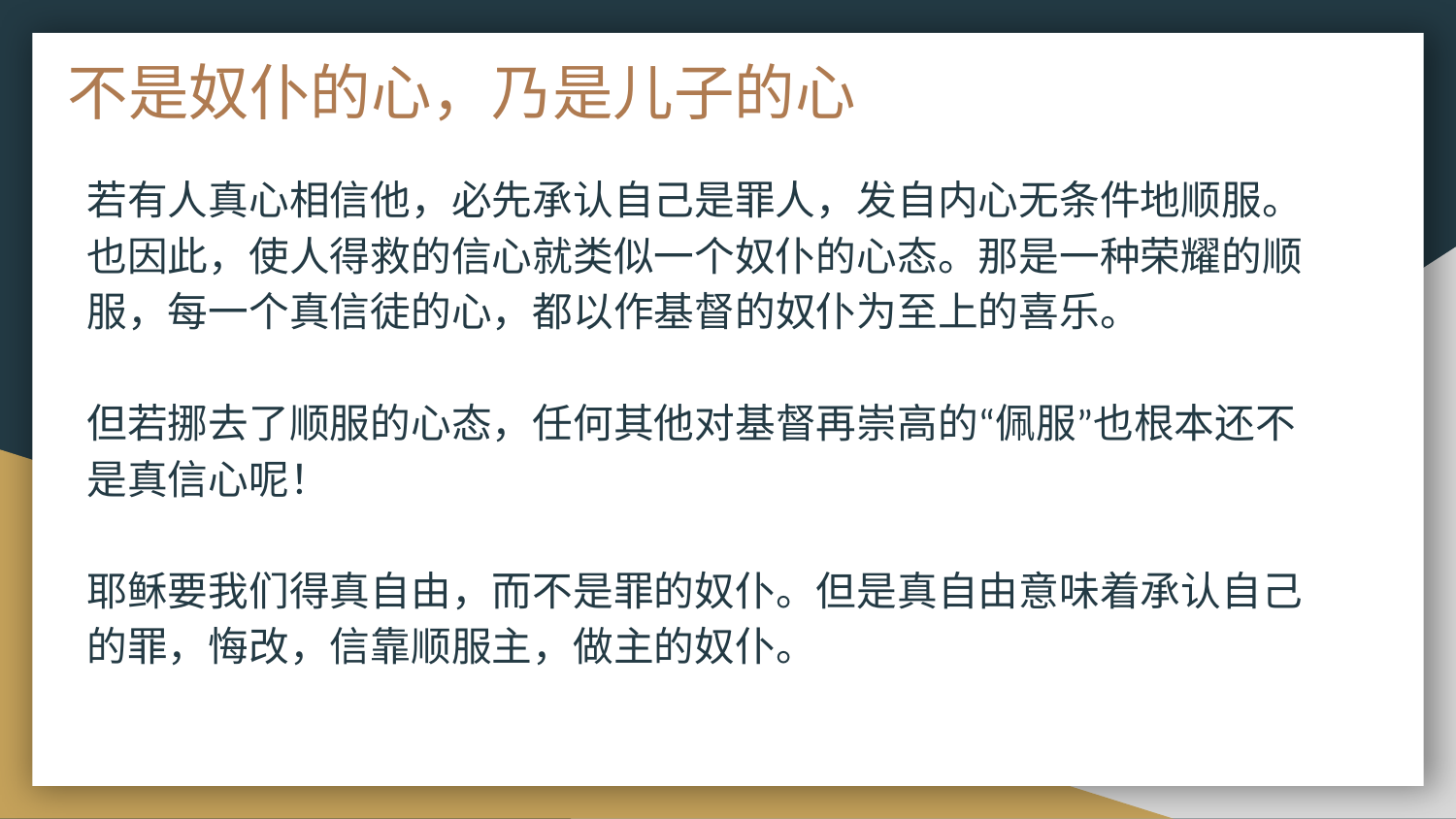

# 不是奴仆的心，乃是儿子的心
若有人真心相信他，必先承认自己是罪人，发自内心无条件地顺服。也因此，使人得救的信心就类似一个奴仆的心态。那是一种荣耀的顺服，每一个真信徒的心，都以作基督的奴仆为至上的喜乐。

但若挪去了顺服的心态，任何其他对基督再崇高的“佩服”也根本还不是真信心呢！

耶稣要我们得真自由，而不是罪的奴仆。但是真自由意味着承认自己的罪，悔改，信靠顺服主，做主的奴仆。